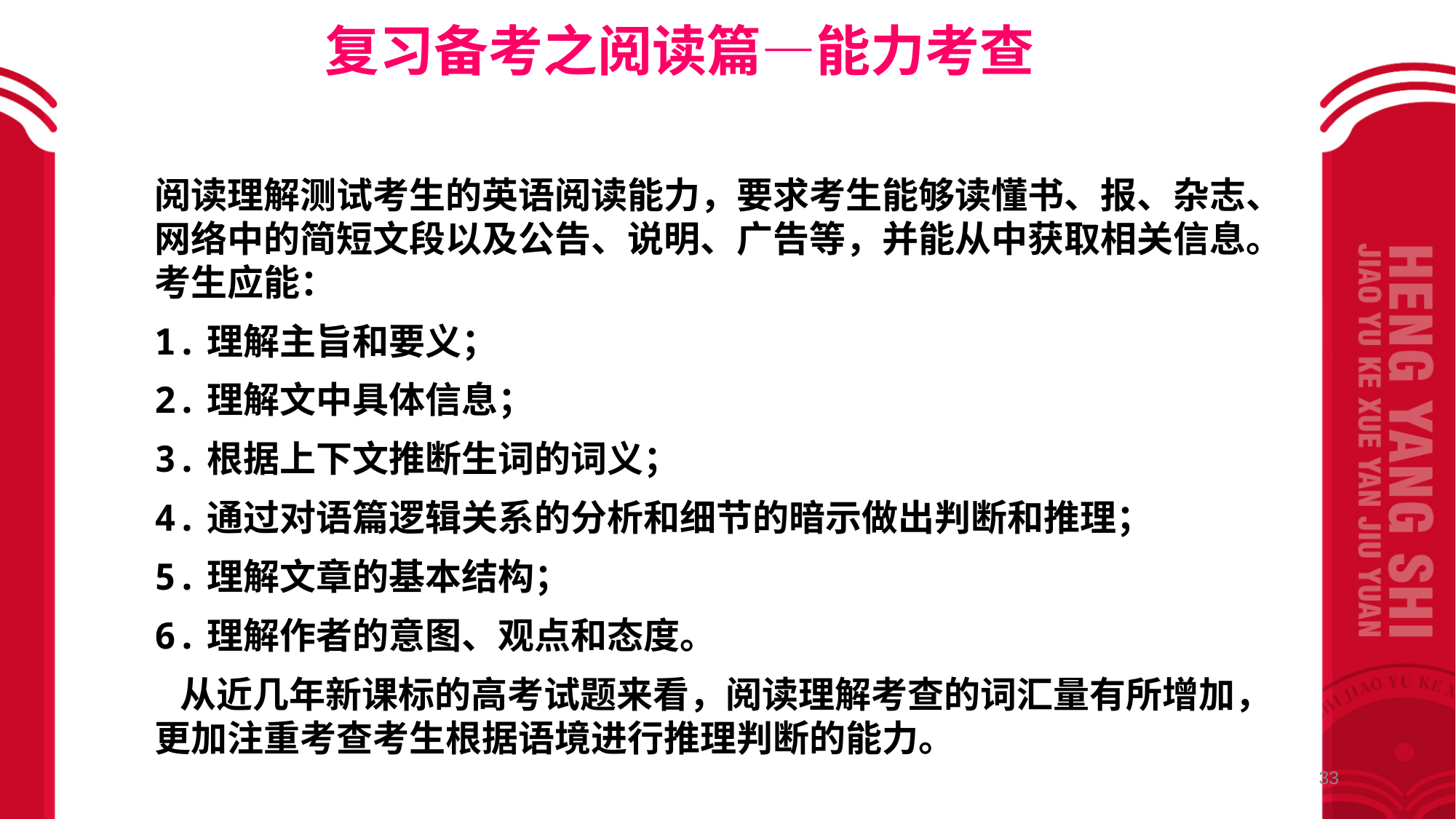

复习备考之阅读篇—能力考查
阅读理解测试考生的英语阅读能力，要求考生能够读懂书、报、杂志、网络中的简短文段以及公告、说明、广告等，并能从中获取相关信息。考生应能：
1.理解主旨和要义；
2.理解文中具体信息；
3.根据上下文推断生词的词义；
4.通过对语篇逻辑关系的分析和细节的暗示做出判断和推理；
5.理解文章的基本结构；
6.理解作者的意图、观点和态度。
  从近几年新课标的高考试题来看，阅读理解考查的词汇量有所增加，更加注重考查考生根据语境进行推理判断的能力。
33